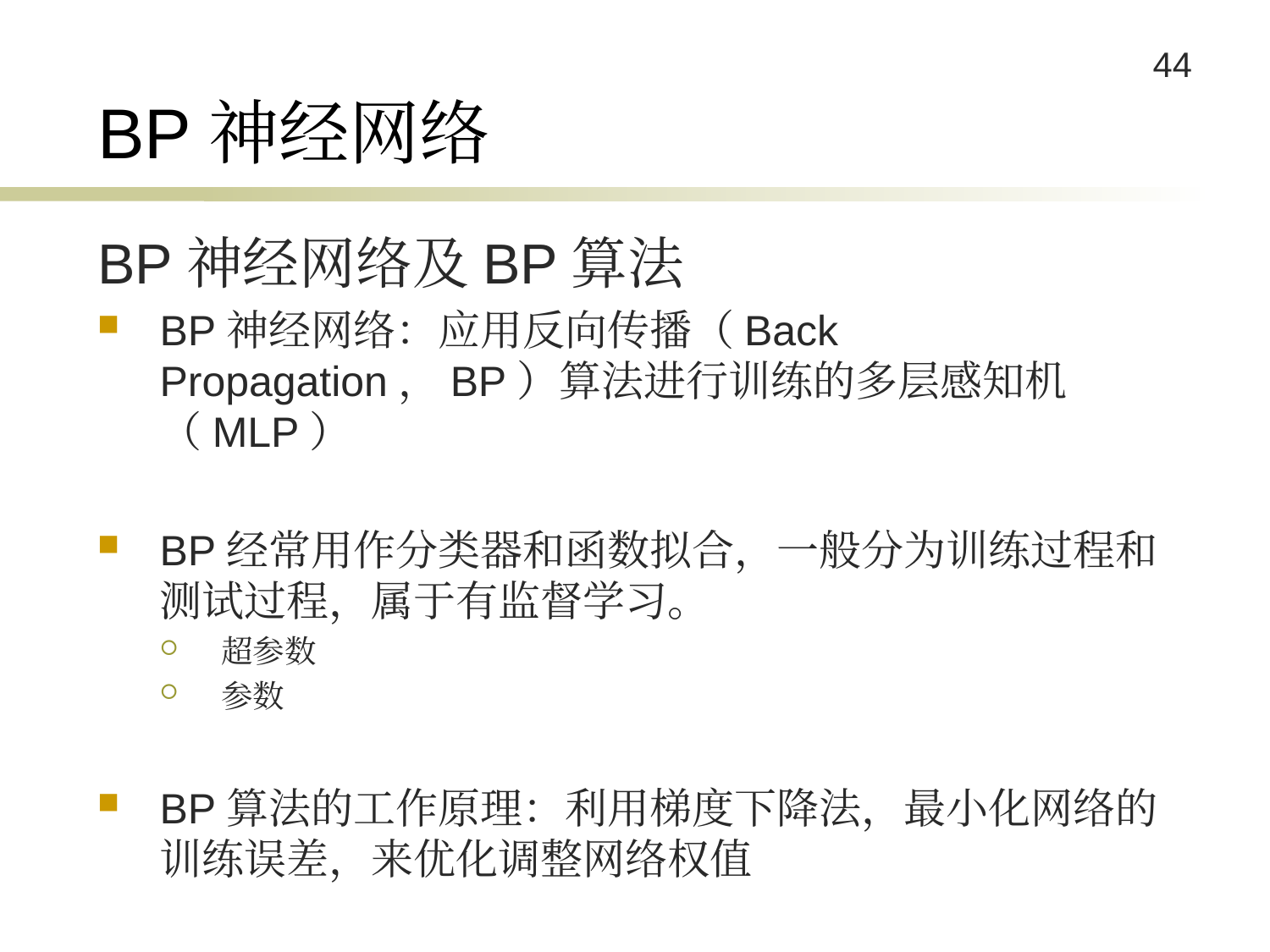

# BP神经网络
BP神经网络及BP算法
BP神经网络：应用反向传播（Back Propagation，BP）算法进行训练的多层感知机（MLP）

BP经常用作分类器和函数拟合，一般分为训练过程和测试过程，属于有监督学习。
超参数
参数

BP算法的工作原理：利用梯度下降法，最小化网络的训练误差，来优化调整网络权值